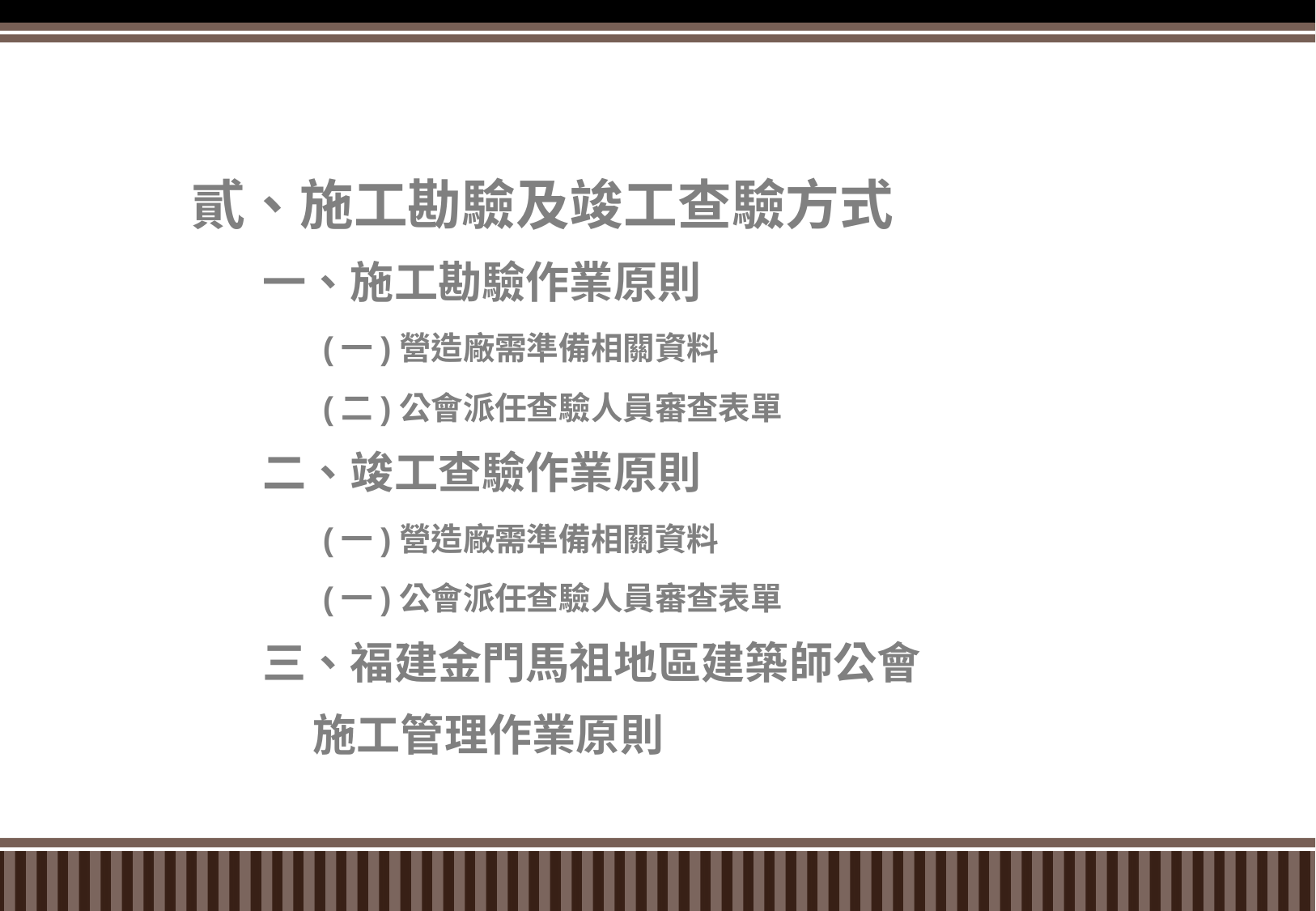

貳、施工勘驗及竣工查驗方式
一、施工勘驗作業原則
(一)營造廠需準備相關資料
(二)公會派任查驗人員審查表單
二、竣工查驗作業原則
(一)營造廠需準備相關資料
(一)公會派任查驗人員審查表單
三、福建金門馬祖地區建築師公會
    施工管理作業原則